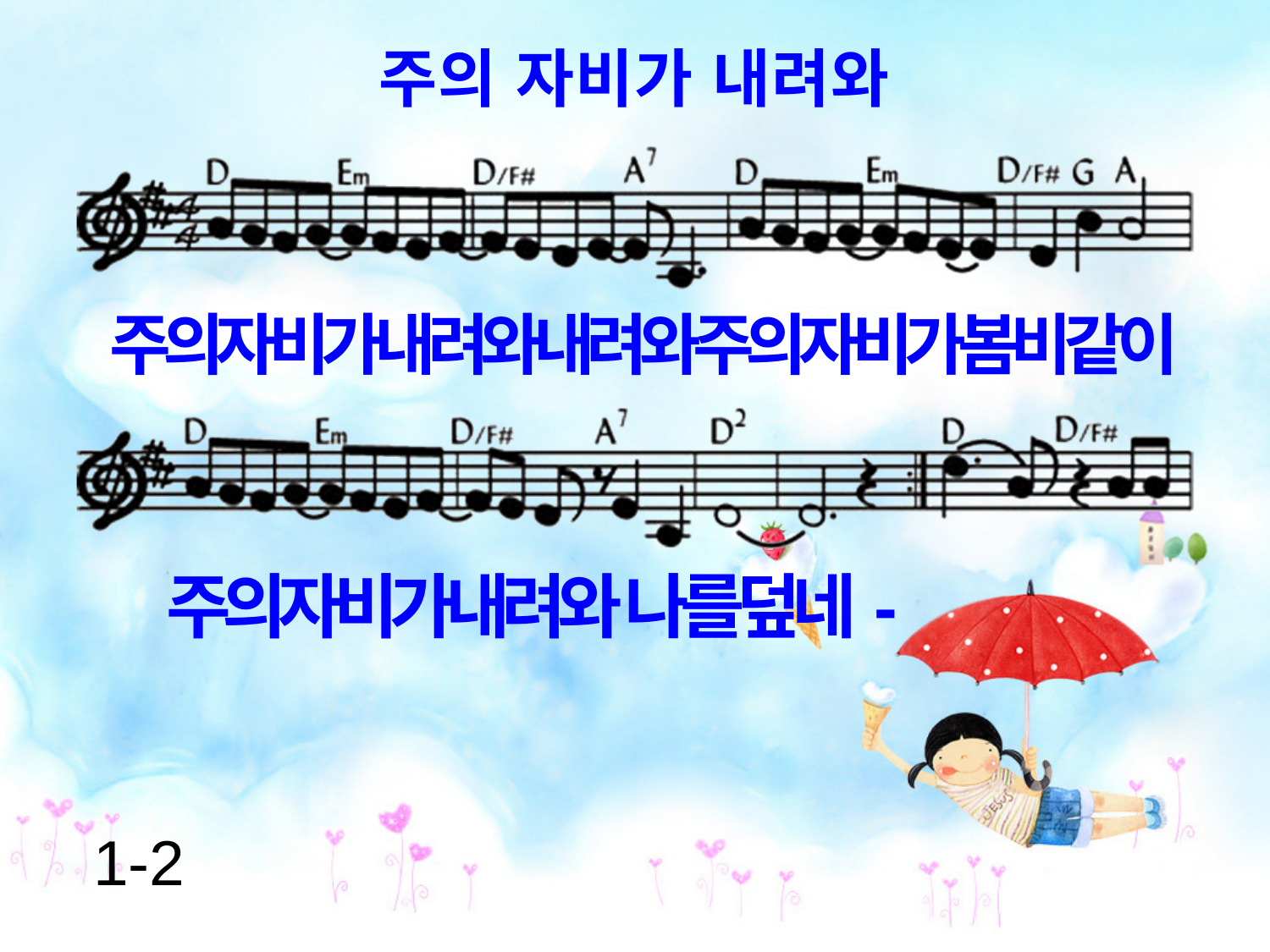

주의 자비가 내려와
주의자비가내려와내려와주의자비가봄비같이
주의자비가내려와 나를덮네-
1-2